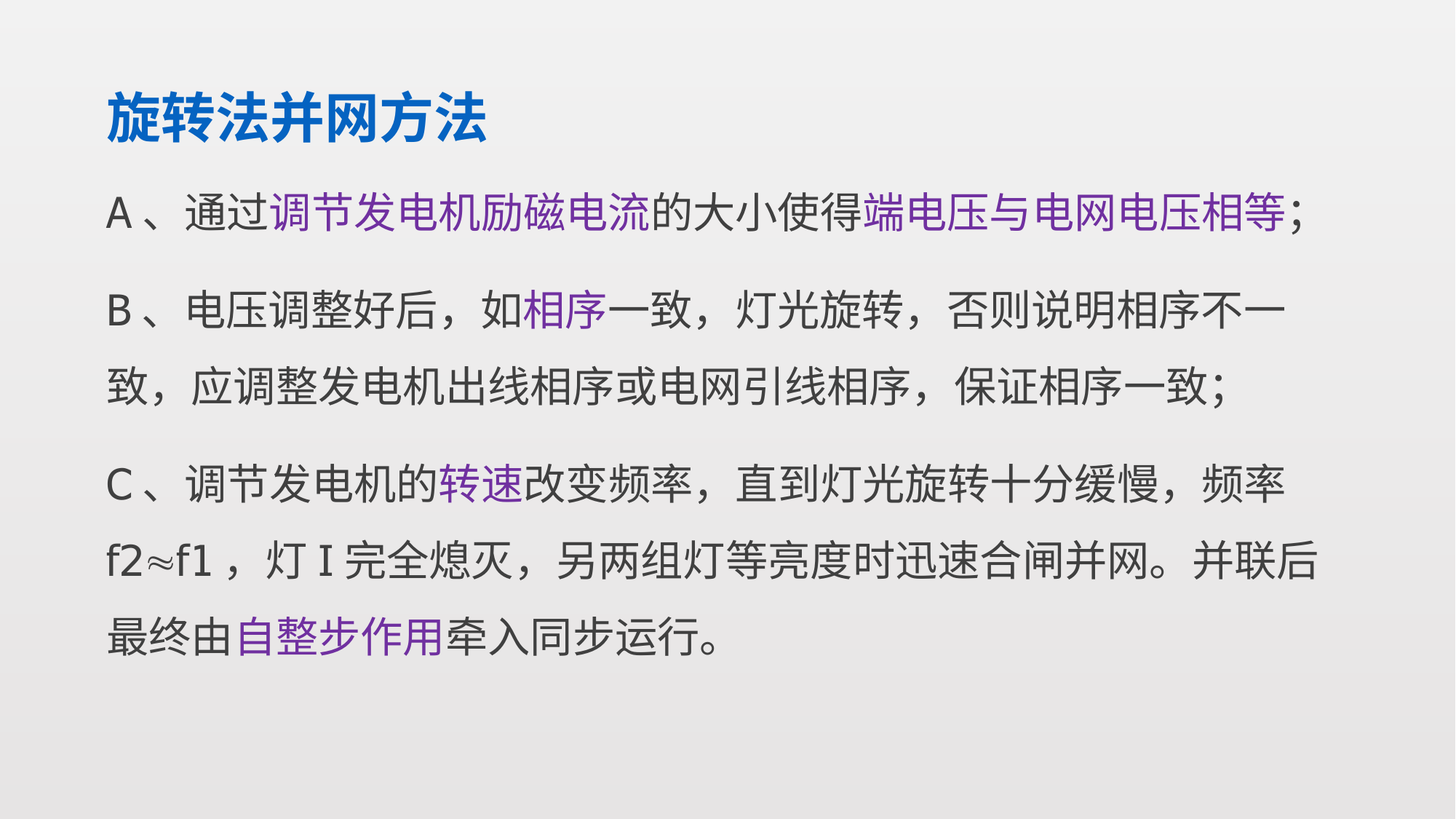

旋转法并网方法
A、通过调节发电机励磁电流的大小使得端电压与电网电压相等；
B、电压调整好后，如相序一致，灯光旋转，否则说明相序不一致，应调整发电机出线相序或电网引线相序，保证相序一致；
C、调节发电机的转速改变频率，直到灯光旋转十分缓慢，频率f2≈f1，灯I完全熄灭，另两组灯等亮度时迅速合闸并网。并联后最终由自整步作用牵入同步运行。